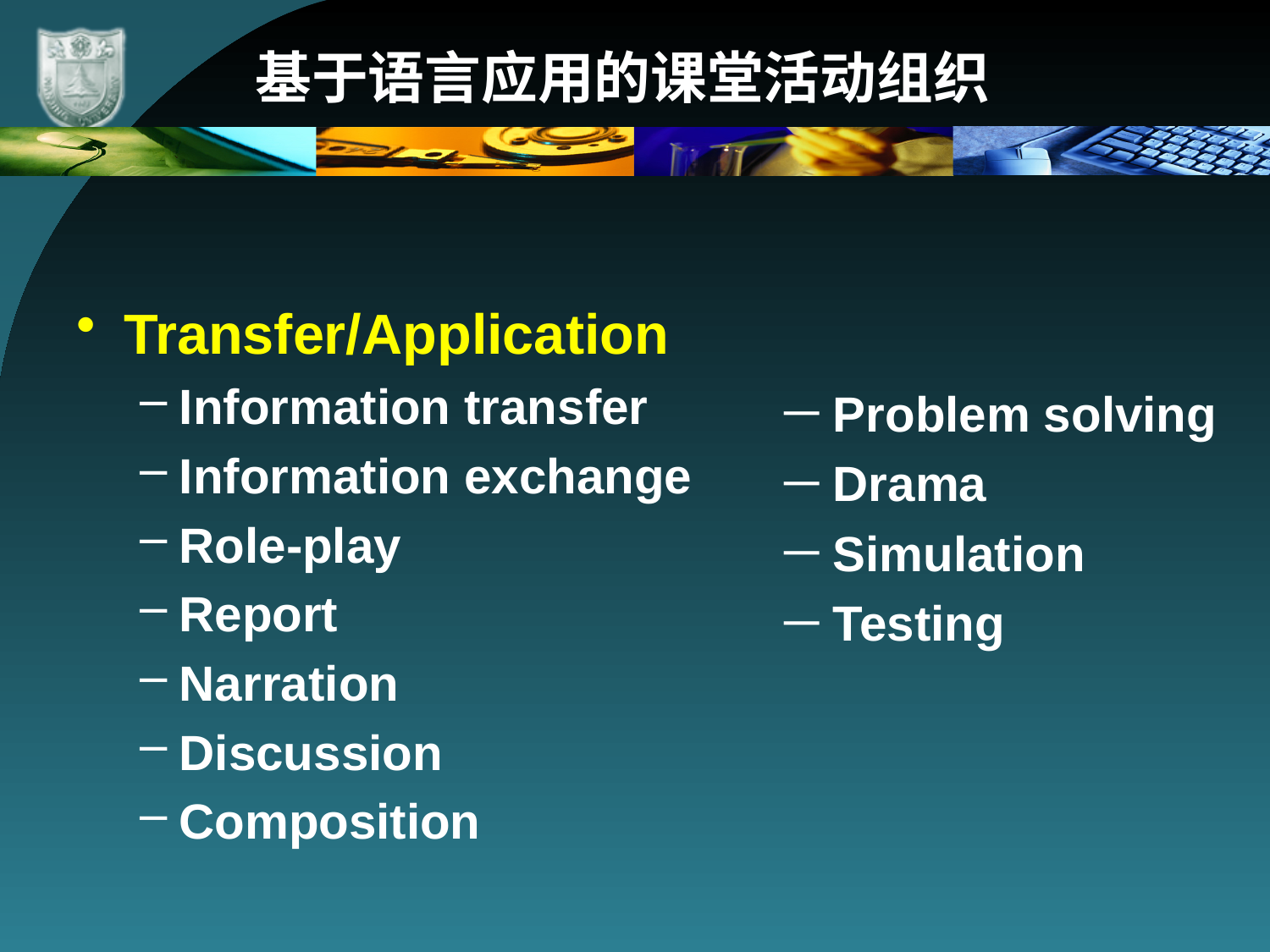

# 基于语言应用的课堂活动组织
Transfer/Application
Information transfer
Information exchange
Role-play
Report
Narration
Discussion
Composition
 Problem solving
 Drama
 Simulation
 Testing